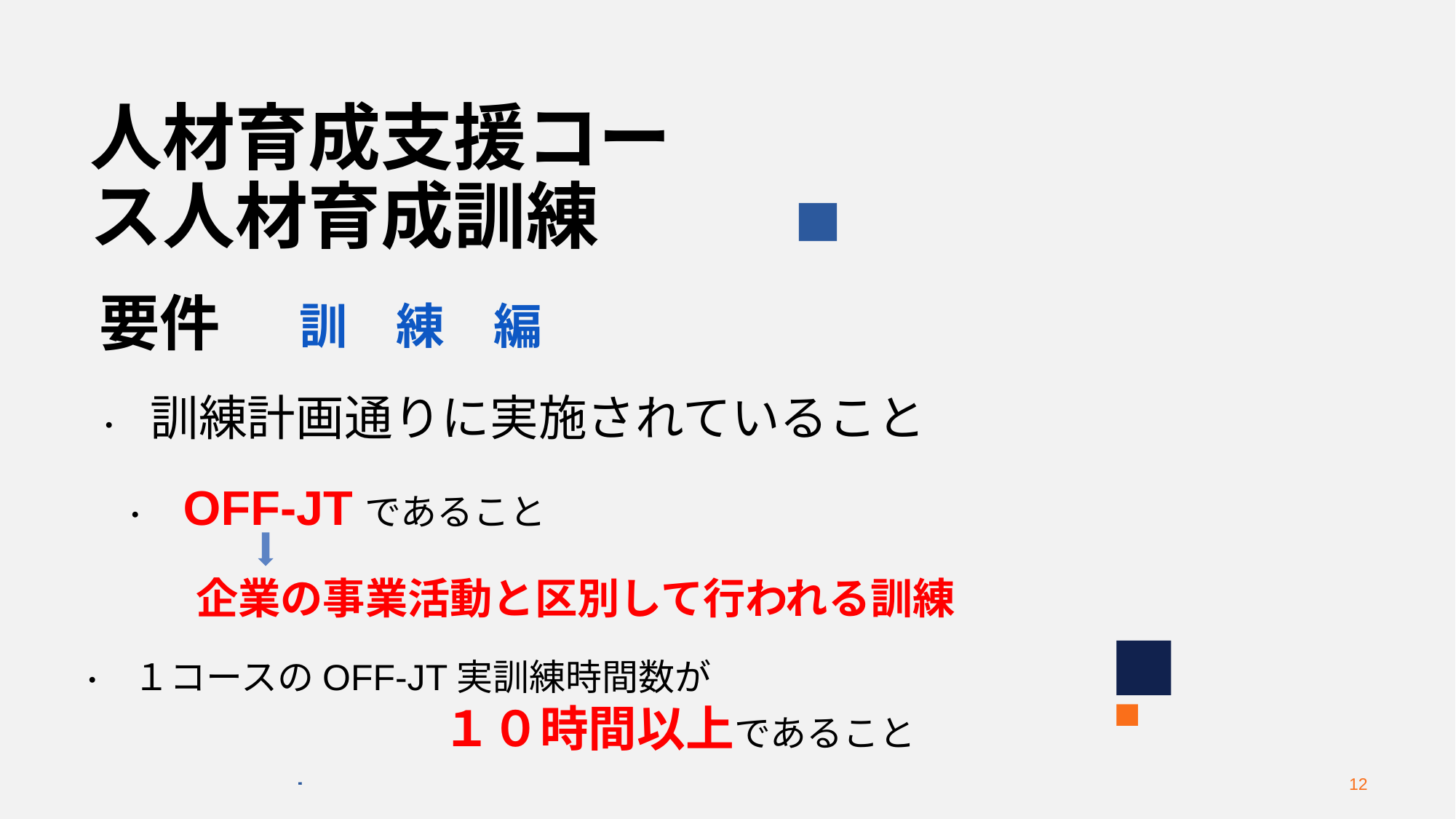

# 人材育成支援コース人材育成訓練
要件
訓　練　編
・　訓練計画通りに実施されていること
・　OFF-JTであること

企業の事業活動と区別して行われる訓練
・　１コースのOFF-JT実訓練時間数が
　　　　　　　　　　１０時間以上であること